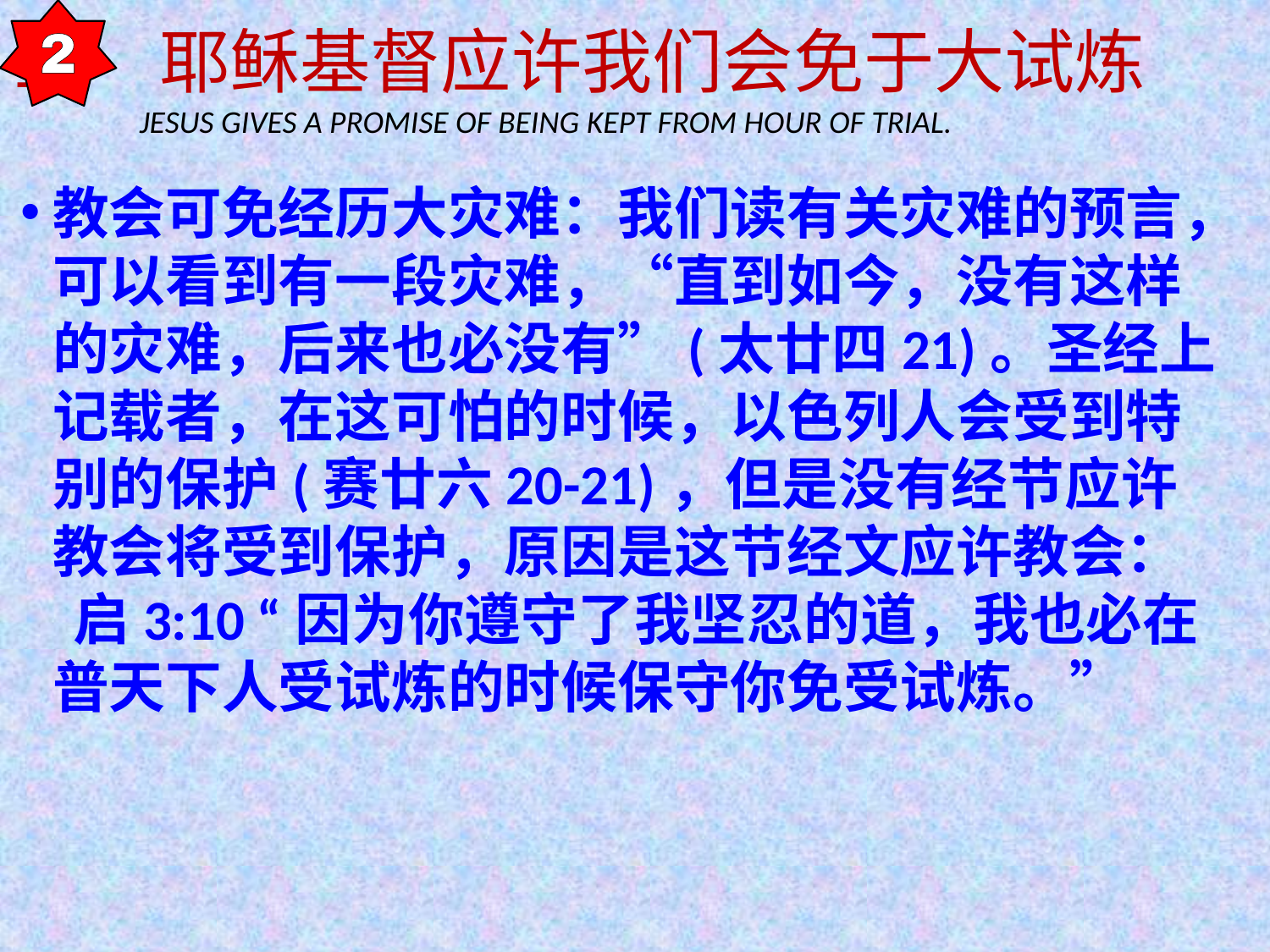

2
  耶稣基督应许我们会免于大试炼
	JESUS GIVES A PROMISE OF BEING KEPT FROM HOUR OF TRIAL.

教会可免经历大灾难：我们读有关灾难的预言，可以看到有一段灾难，“直到如今，没有这样的灾难，后来也必没有”(太廿四21)。圣经上记载者，在这可怕的时候，以色列人会受到特别的保护(赛廿六20-21)，但是没有经节应许教会将受到保护，原因是这节经文应许教会：
   启3:10 “因为你遵守了我坚忍的道，我也必在普天下人受试炼的时候保守你免受试炼。”